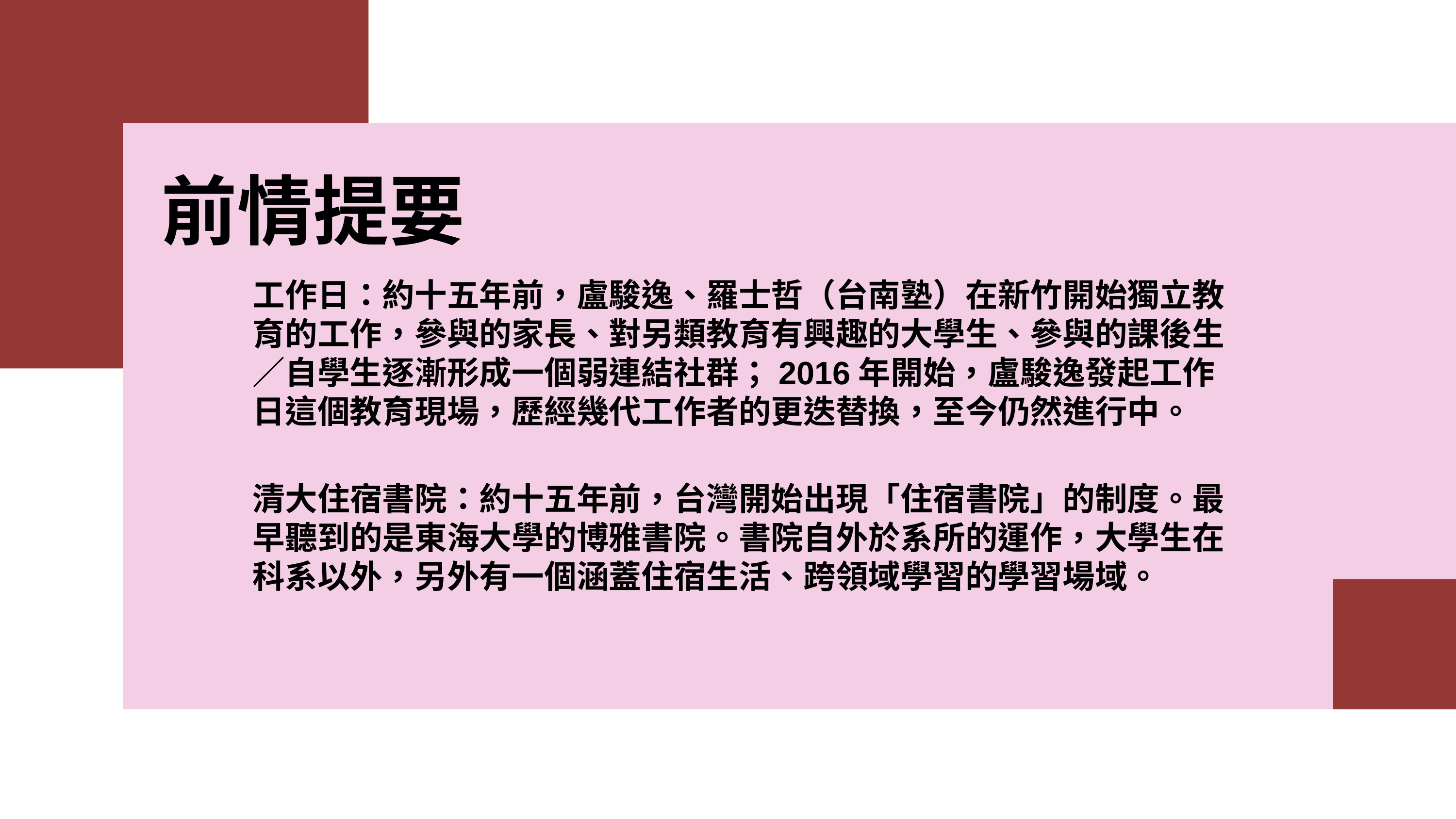

前情提要

工作日：約十五年前，盧駿逸、羅士哲（台南塾）在新竹開始獨立教育的工作，參與的家長、對另類教育有興趣的大學生、參與的課後生／自學生逐漸形成一個弱連結社群；2016年開始，盧駿逸發起工作日這個教育現場，歷經幾代工作者的更迭替換，至今仍然進行中。
清大住宿書院：約十五年前，台灣開始出現「住宿書院」的制度。最早聽到的是東海大學的博雅書院。書院自外於系所的運作，大學生在科系以外，另外有一個涵蓋住宿生活、跨領域學習的學習場域。